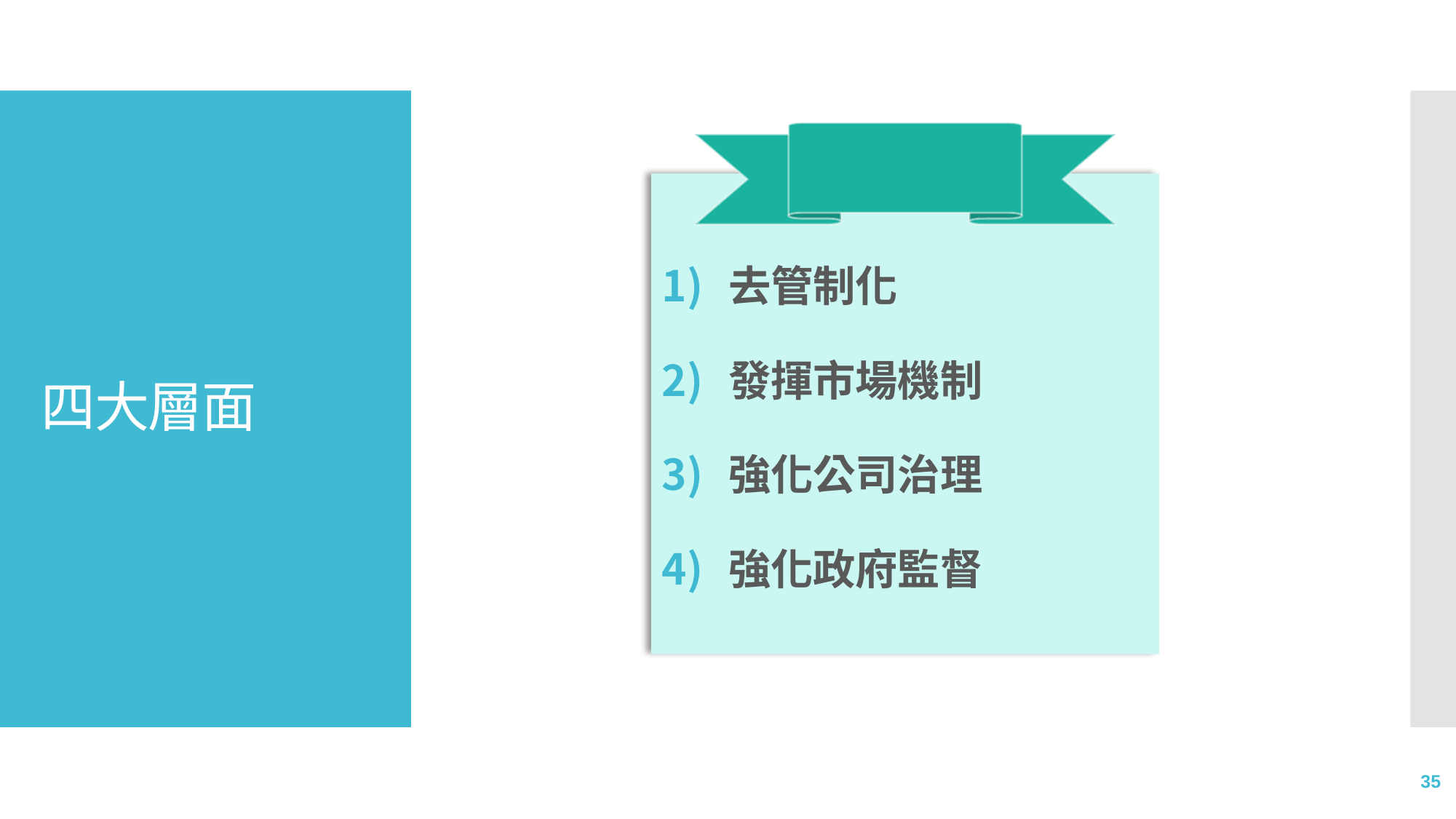

# 四大層面
去管制化
發揮市場機制
強化公司治理
強化政府監督
35